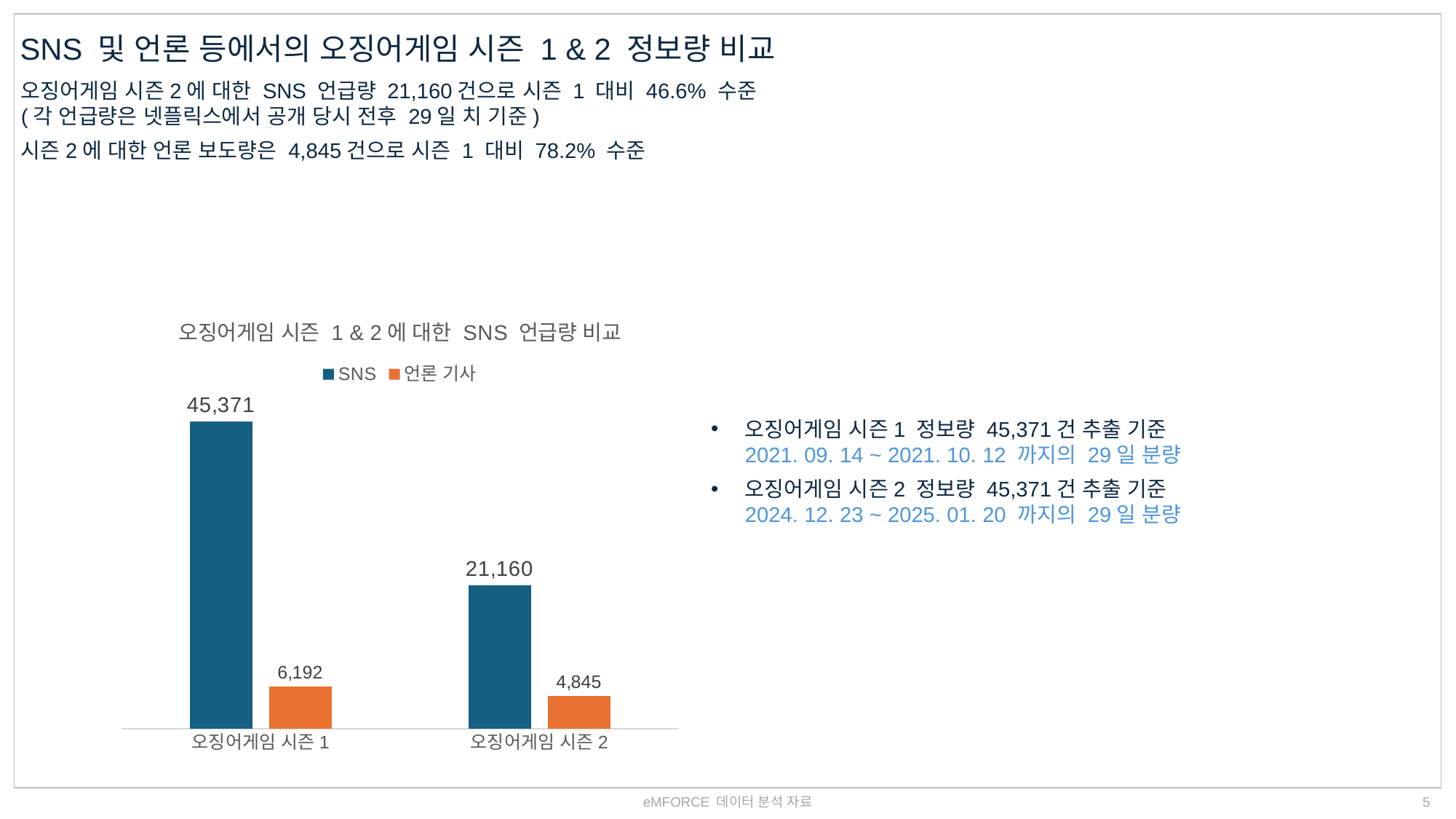

SNS 및 언론 등에서의 오징어게임 시즌 1 & 2 정보량 비교
오징어게임 시즌2에 대한 SNS 언급량 21,160건으로 시즌 1 대비 46.6% 수준
(각 언급량은 넷플릭스에서 공개 당시 전후 29일 치 기준)
시즌2에 대한 언론 보도량은 4,845건으로 시즌 1 대비 78.2% 수준

### Chart: 오징어게임 시즌 1 & 2에 대한 SNS 언급량 비교

| Category | SNS | 언론 기사 |
|---|---|---|
| 오징어게임 시즌1 | 45371.0 | 6192.0 |
| 오징어게임 시즌2 | 21160.0 | 4845.0 |
오징어게임 시즌1 정보량 45,371건 추출 기준
2021. 09. 14 ~ 2021. 10. 12 까지의 29일 분량
오징어게임 시즌2 정보량 45,371건 추출 기준
2024. 12. 23 ~ 2025. 01. 20 까지의 29일 분량
eMFORCE 데이터 분석 자료
5